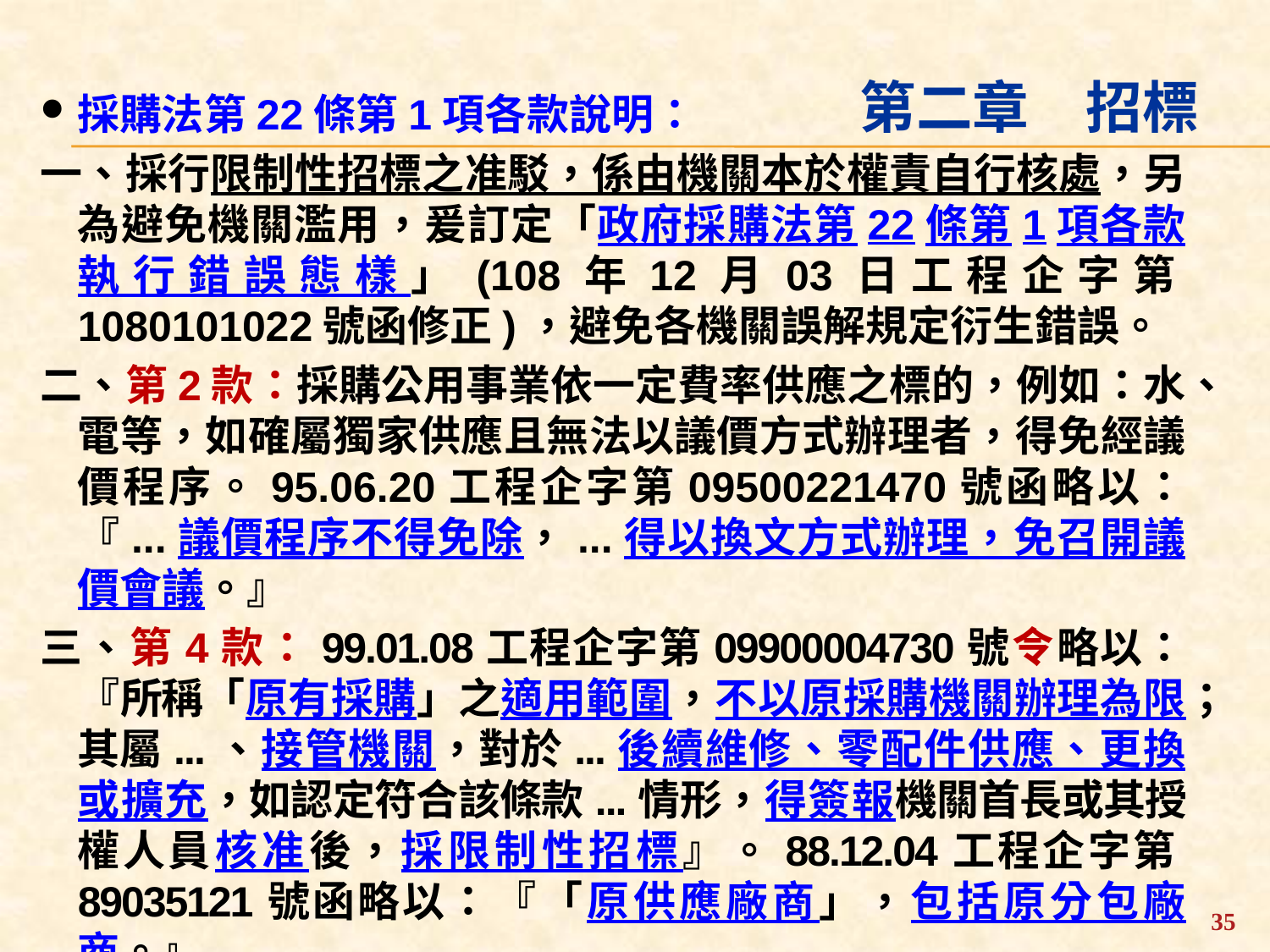

第二章　招標
採購法第22條第1項各款說明：
一、採行限制性招標之准駁，係由機關本於權責自行核處，另為避免機關濫用，爰訂定「政府採購法第22條第1項各款執行錯誤態樣」(108年12月03日工程企字第1080101022號函修正)，避免各機關誤解規定衍生錯誤。
二、第2款：採購公用事業依一定費率供應之標的，例如：水、電等，如確屬獨家供應且無法以議價方式辦理者，得免經議價程序。95.06.20工程企字第09500221470號函略以：『...議價程序不得免除，...得以換文方式辦理，免召開議價會議。』
三、第4款：99.01.08工程企字第09900004730號令略以：『所稱「原有採購」之適用範圍，不以原採購機關辦理為限；其屬...、接管機關，對於...後續維修、零配件供應、更換或擴充，如認定符合該條款...情形，得簽報機關首長或其授權人員核准後，採限制性招標』。88.12.04工程企字第89035121號函略以：『「原供應廠商」，包括原分包廠商。』

35